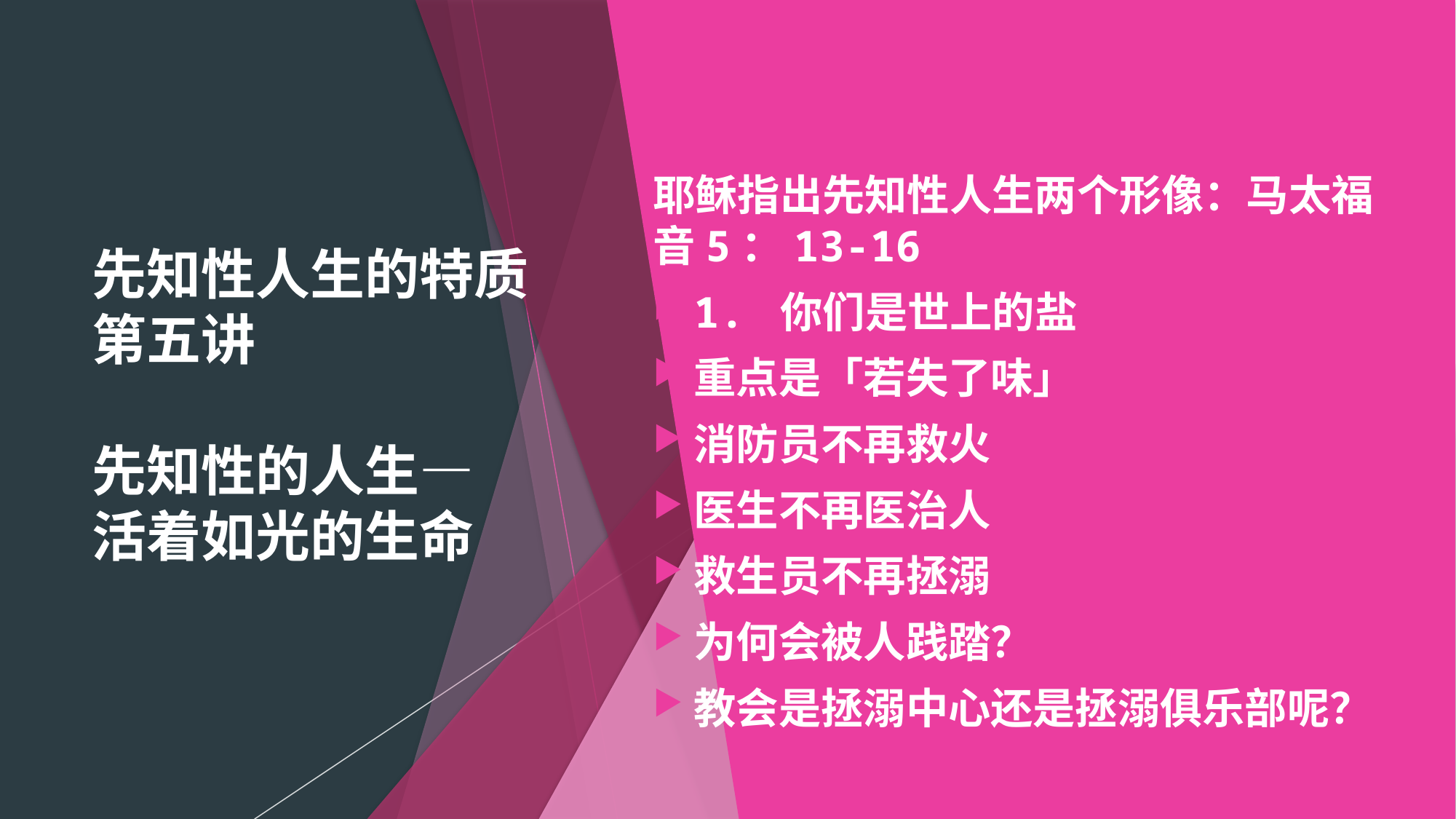

# 先知性人生的特质第五讲 先知性的人生— 活着如光的生命
耶稣指出先知性人生两个形像：马太福音5：13-16
1. 你们是世上的盐
重点是「若失了味」
消防员不再救火
医生不再医治人
救生员不再拯溺
为何会被人践踏？
教会是拯溺中心还是拯溺俱乐部呢？